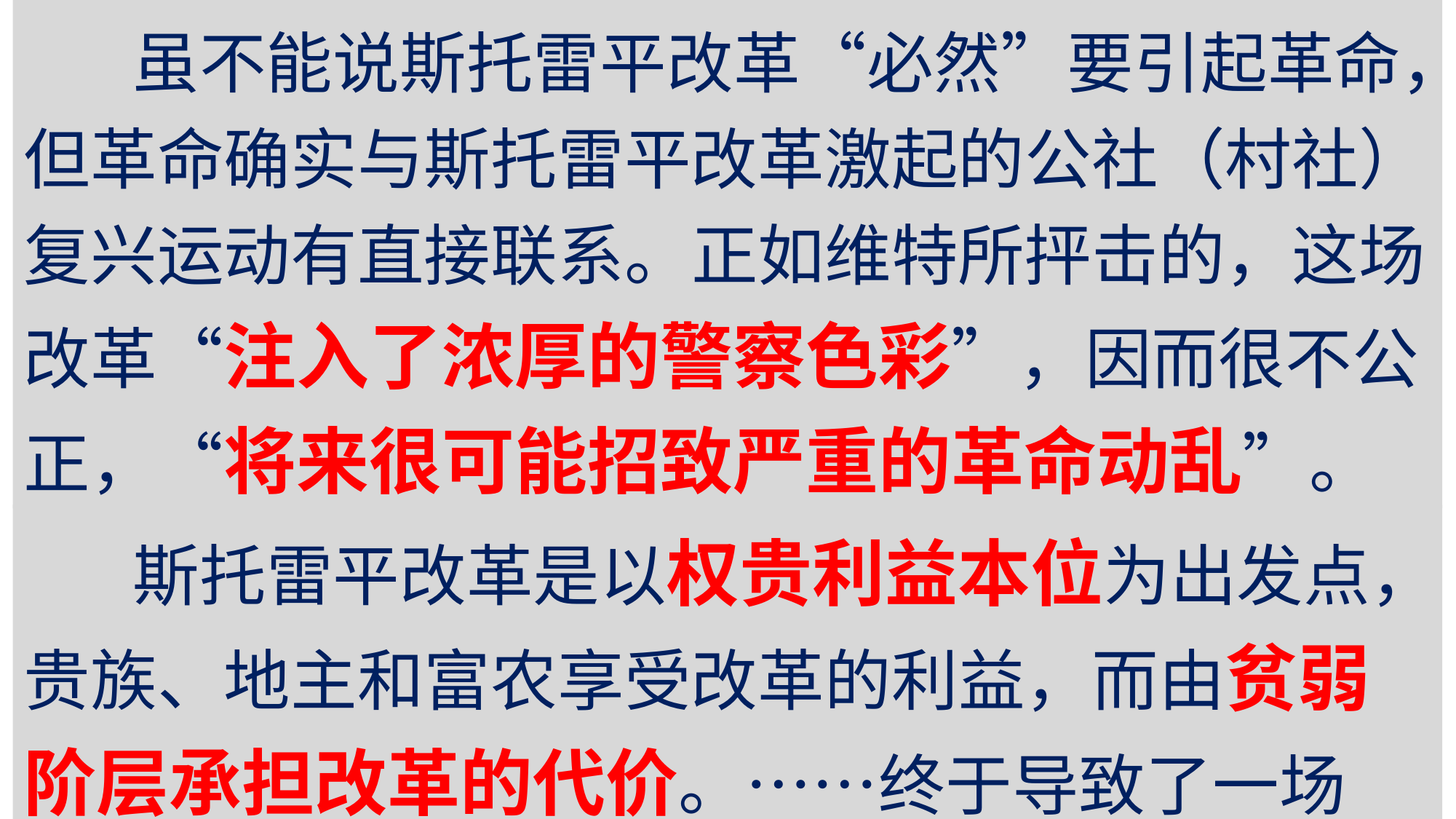

虽不能说斯托雷平改革“必然”要引起革命，但革命确实与斯托雷平改革激起的公社（村社）复兴运动有直接联系。正如维特所抨击的，这场改革“注入了浓厚的警察色彩”，因而很不公正，“将来很可能招致严重的革命动乱”。
	斯托雷平改革是以权贵利益本位为出发点，贵族、地主和富农享受改革的利益，而由贫弱阶层承担改革的代价。……终于导致了一场“雪崩”。